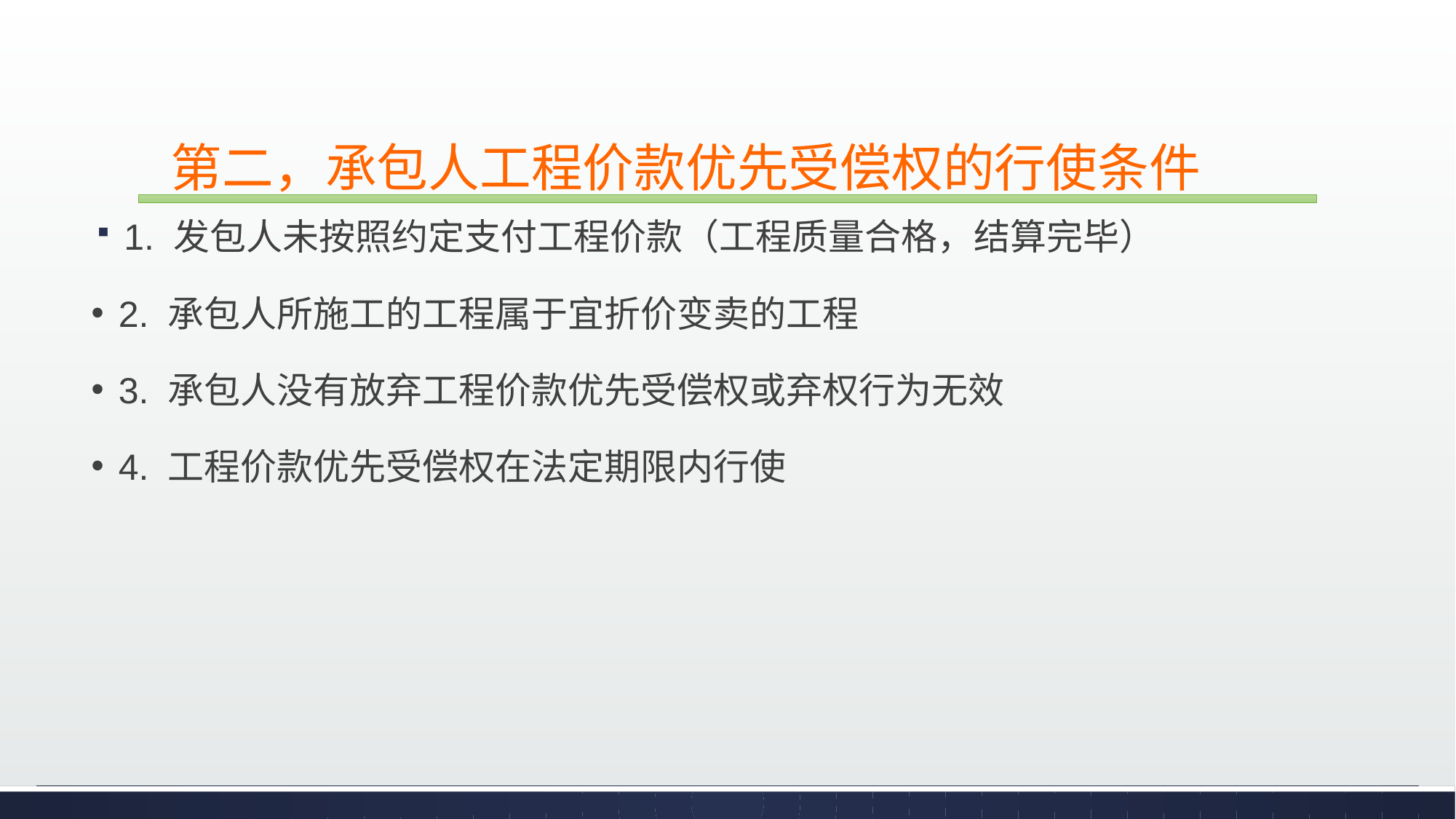

# 第二，承包人工程价款优先受偿权的行使条件

1. 发包人未按照约定支付工程价款（工程质量合格，结算完毕）
2. 承包人所施工的工程属于宜折价变卖的工程
3. 承包人没有放弃工程价款优先受偿权或弃权行为无效
4. 工程价款优先受偿权在法定期限内行使